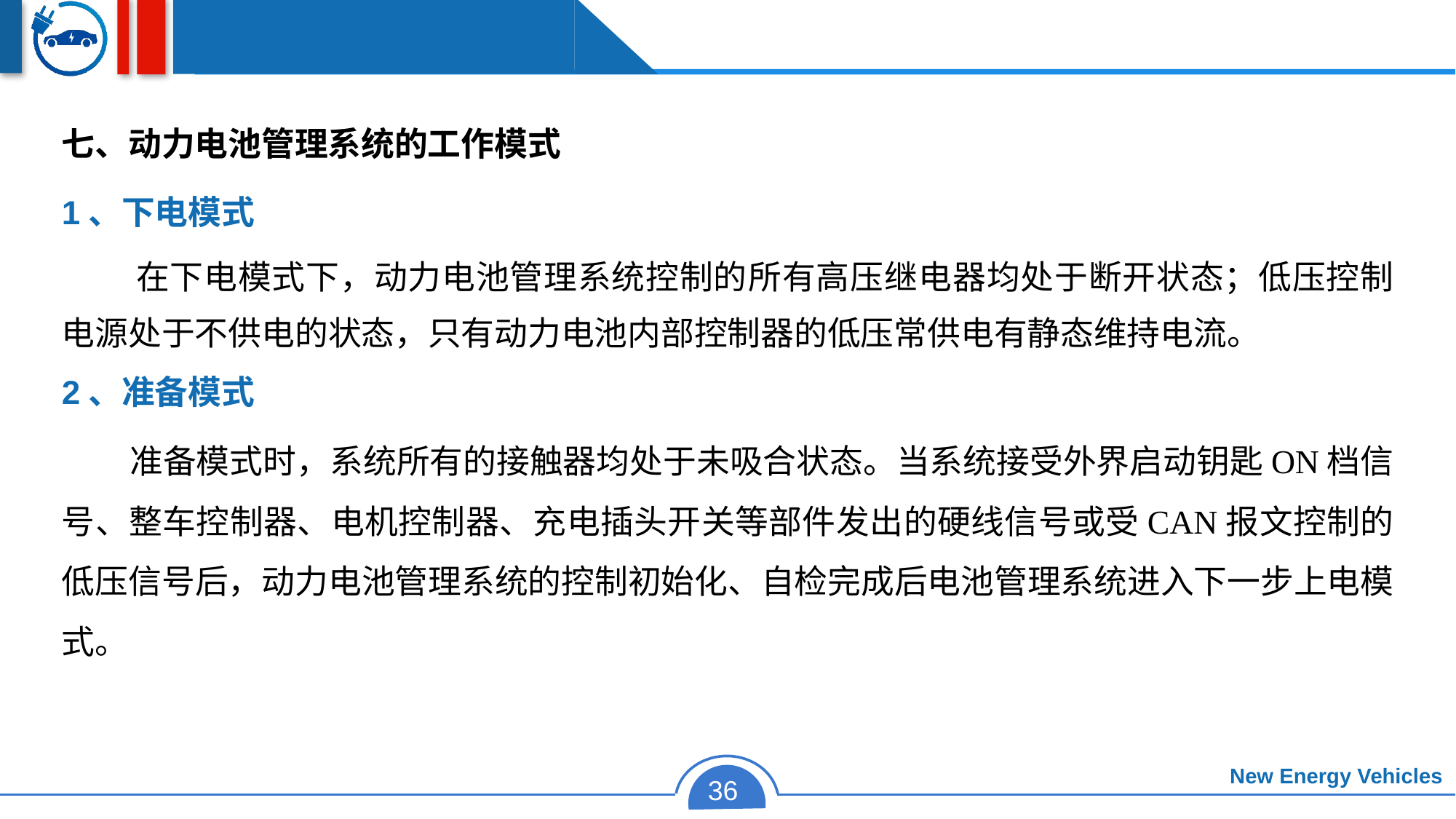

七、动力电池管理系统的工作模式
1、下电模式
        在下电模式下，动力电池管理系统控制的所有高压继电器均处于断开状态；低压控制电源处于不供电的状态，只有动力电池内部控制器的低压常供电有静态维持电流。
2、准备模式
        准备模式时，系统所有的接触器均处于未吸合状态。当系统接受外界启动钥匙ON档信号、整车控制器、电机控制器、充电插头开关等部件发出的硬线信号或受CAN报文控制的低压信号后，动力电池管理系统的控制初始化、自检完成后电池管理系统进入下一步上电模式。